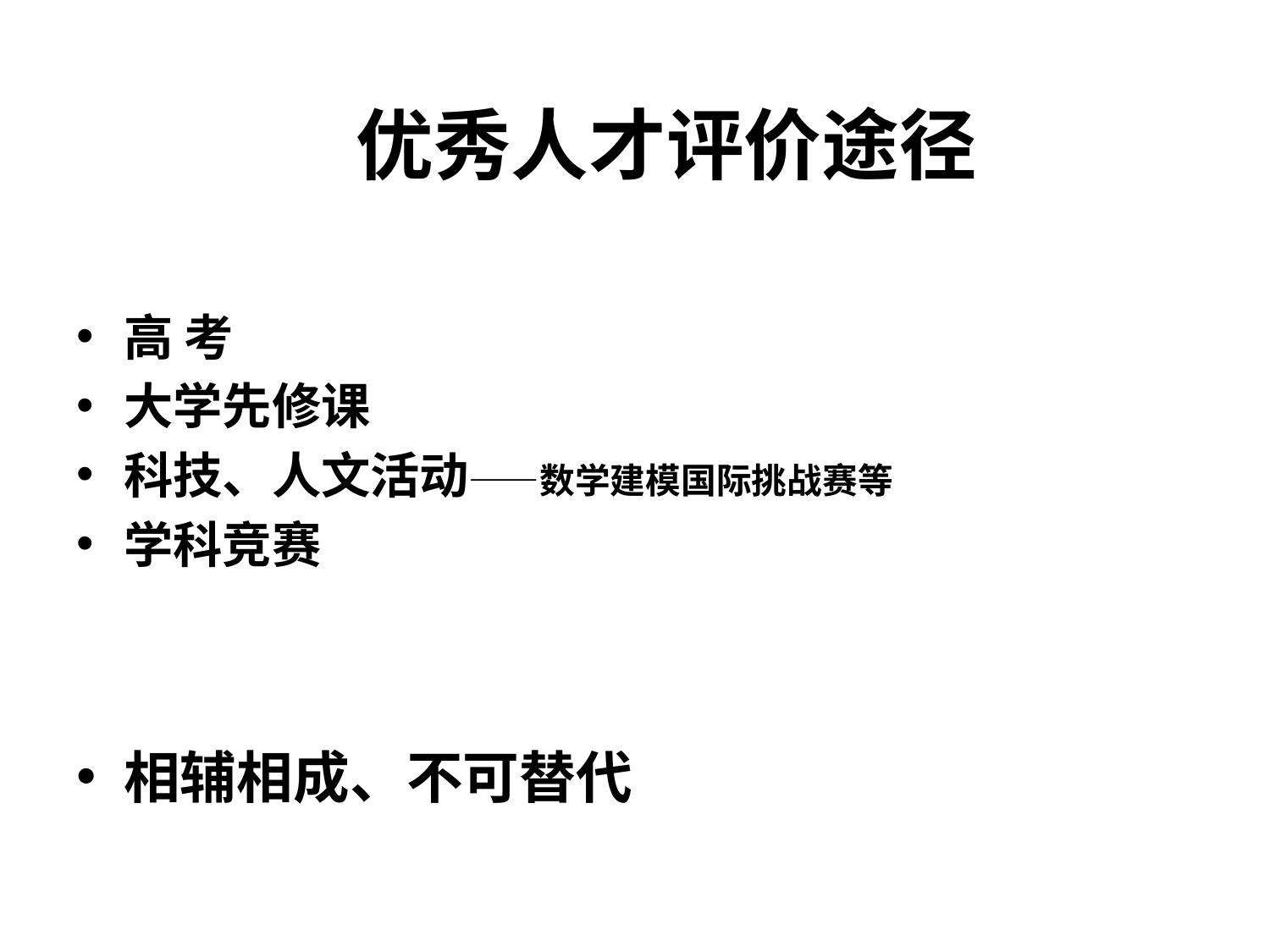

# 优秀人才评价途径

高 考
大学先修课
科技、人文活动——数学建模国际挑战赛等
学科竞赛

相辅相成、不可替代